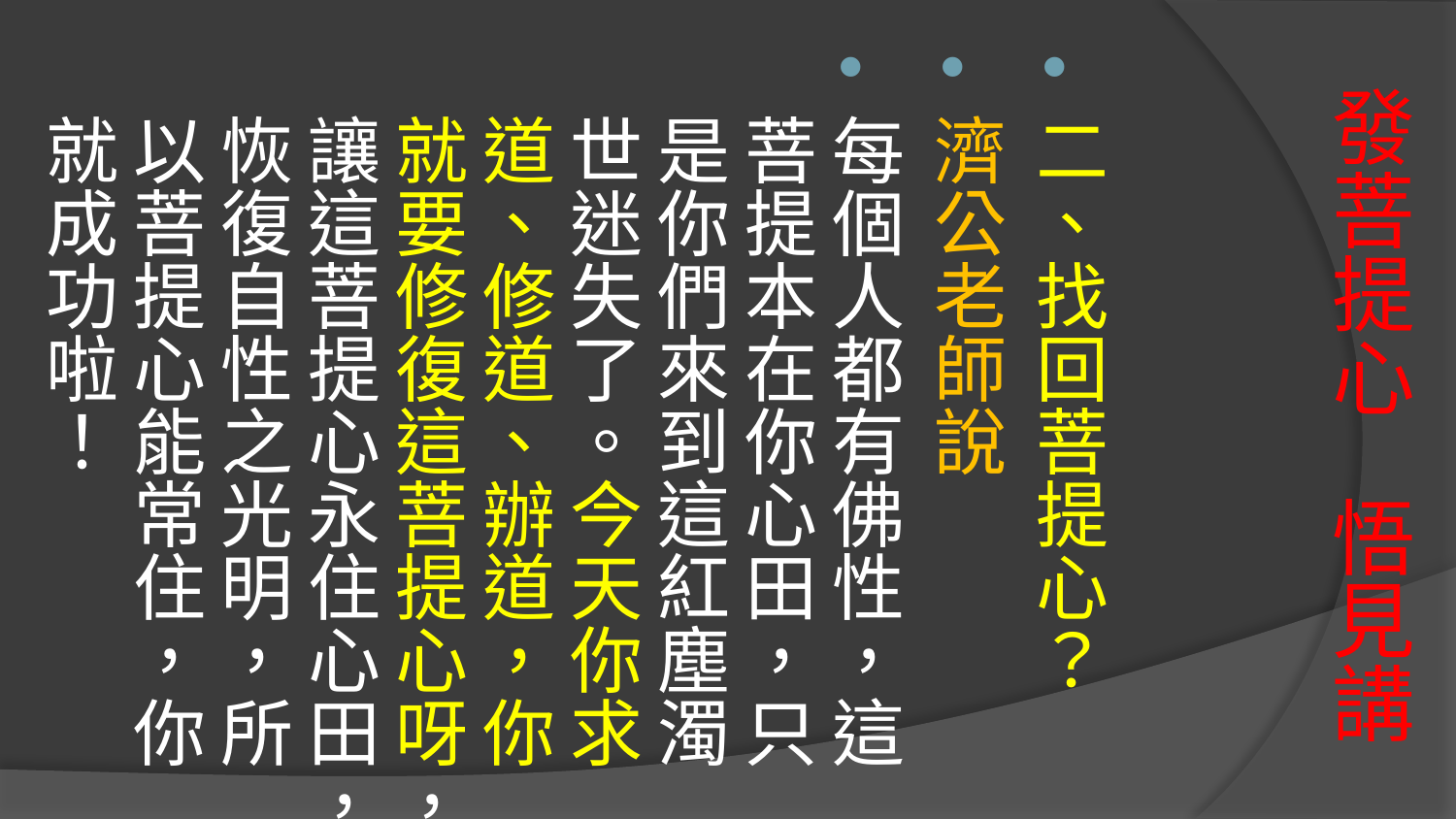

二、找回菩提心？
濟公老師說
每個人都有佛性，這菩提本在你心田，只是你們來到這紅塵濁世迷失了。今天你求道、修道、辦道，你就要修復這菩提心呀，讓這菩提心永住心田，恢復自性之光明，所以菩提心能常住，你就成功啦！
# 發菩提心    悟見講